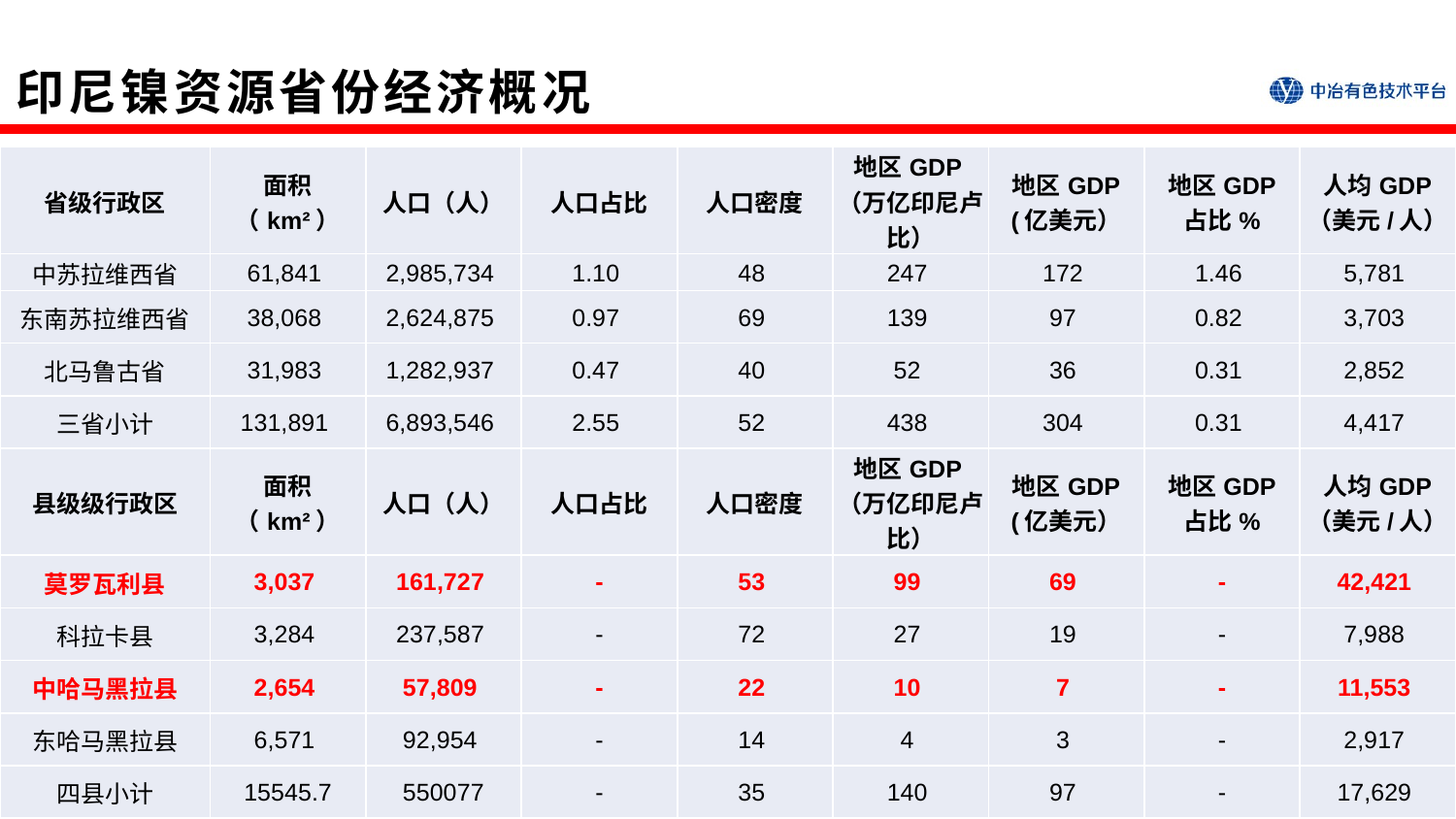

# 印尼镍资源省份经济概况
| 省级行政区 | 面积 （km²） | 人口（人） | 人口占比 | 人口密度 | 地区GDP（万亿印尼卢比） | 地区GDP (亿美元） | 地区GDP 占比% | 人均GDP （美元/人） |
| --- | --- | --- | --- | --- | --- | --- | --- | --- |
| 中苏拉维西省 | 61,841 | 2,985,734 | 1.10 | 48 | 247 | 172 | 1.46 | 5,781 |
| 东南苏拉维西省 | 38,068 | 2,624,875 | 0.97 | 69 | 139 | 97 | 0.82 | 3,703 |
| 北马鲁古省 | 31,983 | 1,282,937 | 0.47 | 40 | 52 | 36 | 0.31 | 2,852 |
| 三省小计 | 131,891 | 6,893,546 | 2.55 | 52 | 438 | 304 | 0.31 | 4,417 |
| 县级级行政区 | 面积 （km²） | 人口（人） | 人口占比 | 人口密度 | 地区GDP（万亿印尼卢比） | 地区GDP (亿美元） | 地区GDP 占比% | 人均GDP （美元/人） |
| 莫罗瓦利县 | 3,037 | 161,727 | - | 53 | 99 | 69 | - | 42,421 |
| 科拉卡县 | 3,284 | 237,587 | - | 72 | 27 | 19 | - | 7,988 |
| 中哈马黑拉县 | 2,654 | 57,809 | - | 22 | 10 | 7 | - | 11,553 |
| 东哈马黑拉县 | 6,571 | 92,954 | - | 14 | 4 | 3 | - | 2,917 |
| 四县小计 | 15545.7 | 550077 | - | 35 | 140 | 97 | - | 17,629 |
| 四县占三省比重 | 11.79 | 7.98 | - | - | 31.85 | - | - | - |